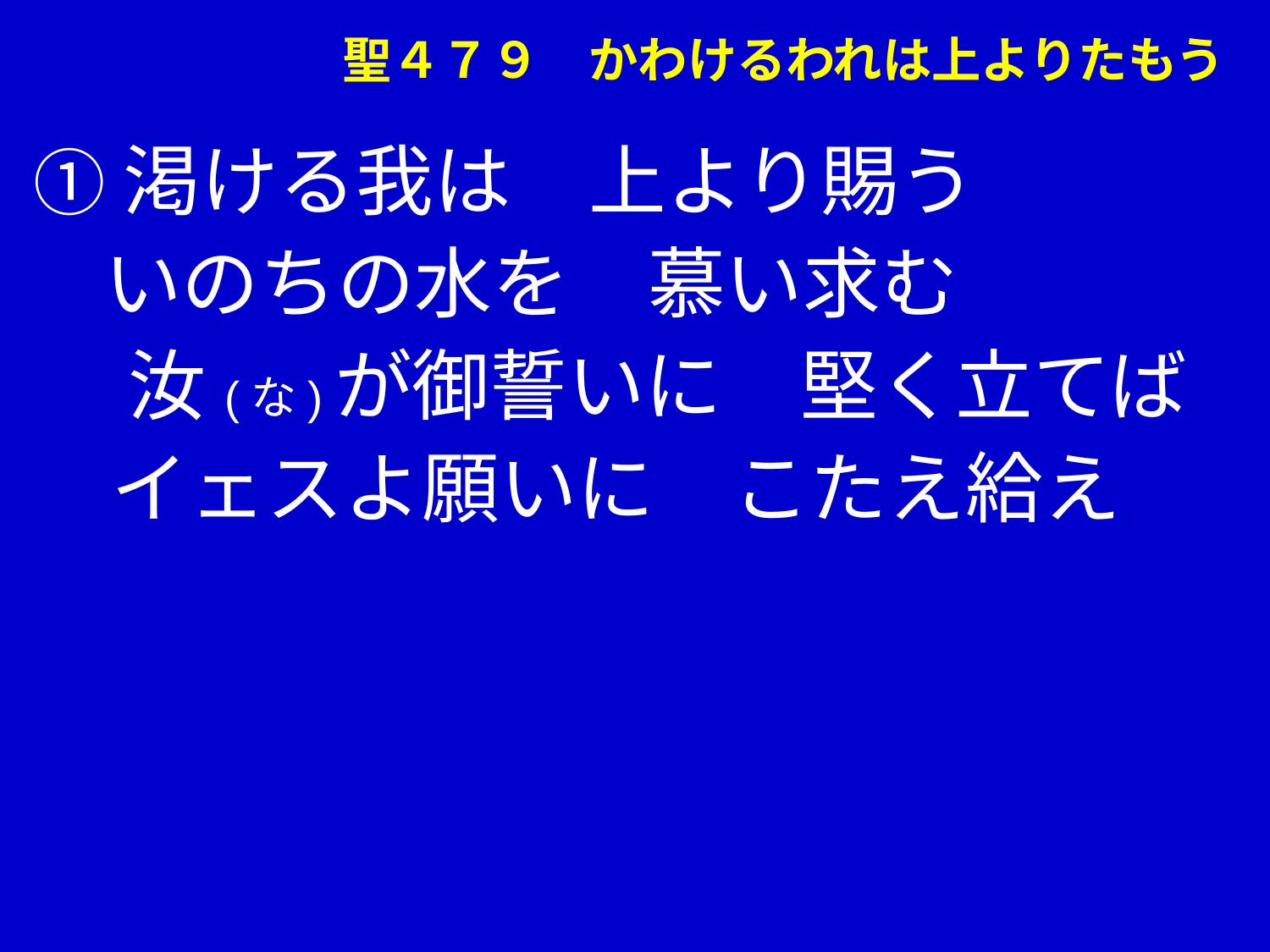

聖４７９　かわけるわれは上よりたもう
①渇ける我は　上より賜う
   いのちの水を　慕い求む
　 汝(な)が御誓いに　堅く立てば
　イェスよ願いに　こたえ給え